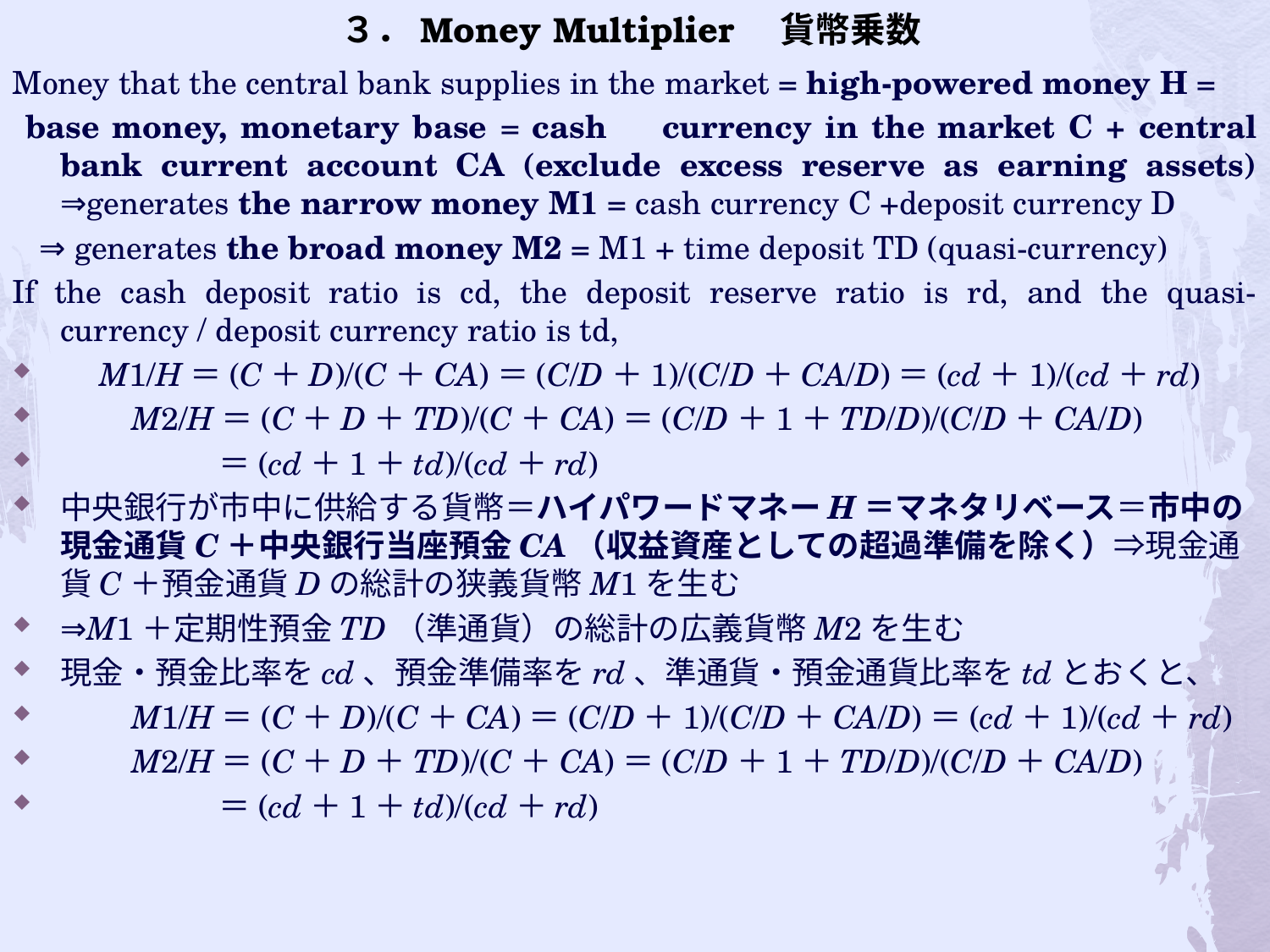

# ３．Money Multiplier   貨幣乗数
Money that the central bank supplies in the market = high-powered money H =
 base money, monetary base = cash　currency in the market C + central bank current account CA (exclude excess reserve as earning assets) ⇒generates the narrow money M1 = cash currency C +deposit currency D
   ⇒ generates the broad money M2 = M1 + time deposit TD (quasi-currency)
If the cash deposit ratio is cd, the deposit reserve ratio is rd, and the quasi-currency / deposit currency ratio is td,
　M1/H＝(C＋D)/(C＋CA)＝(C/D＋1)/(C/D＋CA/D)＝(cd＋1)/(cd＋rd)
　　M2/H＝(C＋D＋TD)/(C＋CA)＝(C/D＋1＋TD/D)/(C/D＋CA/D)
　　　　　＝(cd＋1＋td)/(cd＋rd)
中央銀行が市中に供給する貨幣＝ハイパワードマネーH＝マネタリベース＝市中の現金通貨C＋中央銀行当座預金CA（収益資産としての超過準備を除く）⇒現金通貨C＋預金通貨Dの総計の狭義貨幣M1を生む
⇒M1＋定期性預金TD（準通貨）の総計の広義貨幣M2を生む
現金・預金比率をcd、預金準備率をrd、準通貨・預金通貨比率をtdとおくと、
　　M1/H＝(C＋D)/(C＋CA)＝(C/D＋1)/(C/D＋CA/D)＝(cd＋1)/(cd＋rd)
　　M2/H＝(C＋D＋TD)/(C＋CA)＝(C/D＋1＋TD/D)/(C/D＋CA/D)
　　　　　＝(cd＋1＋td)/(cd＋rd)